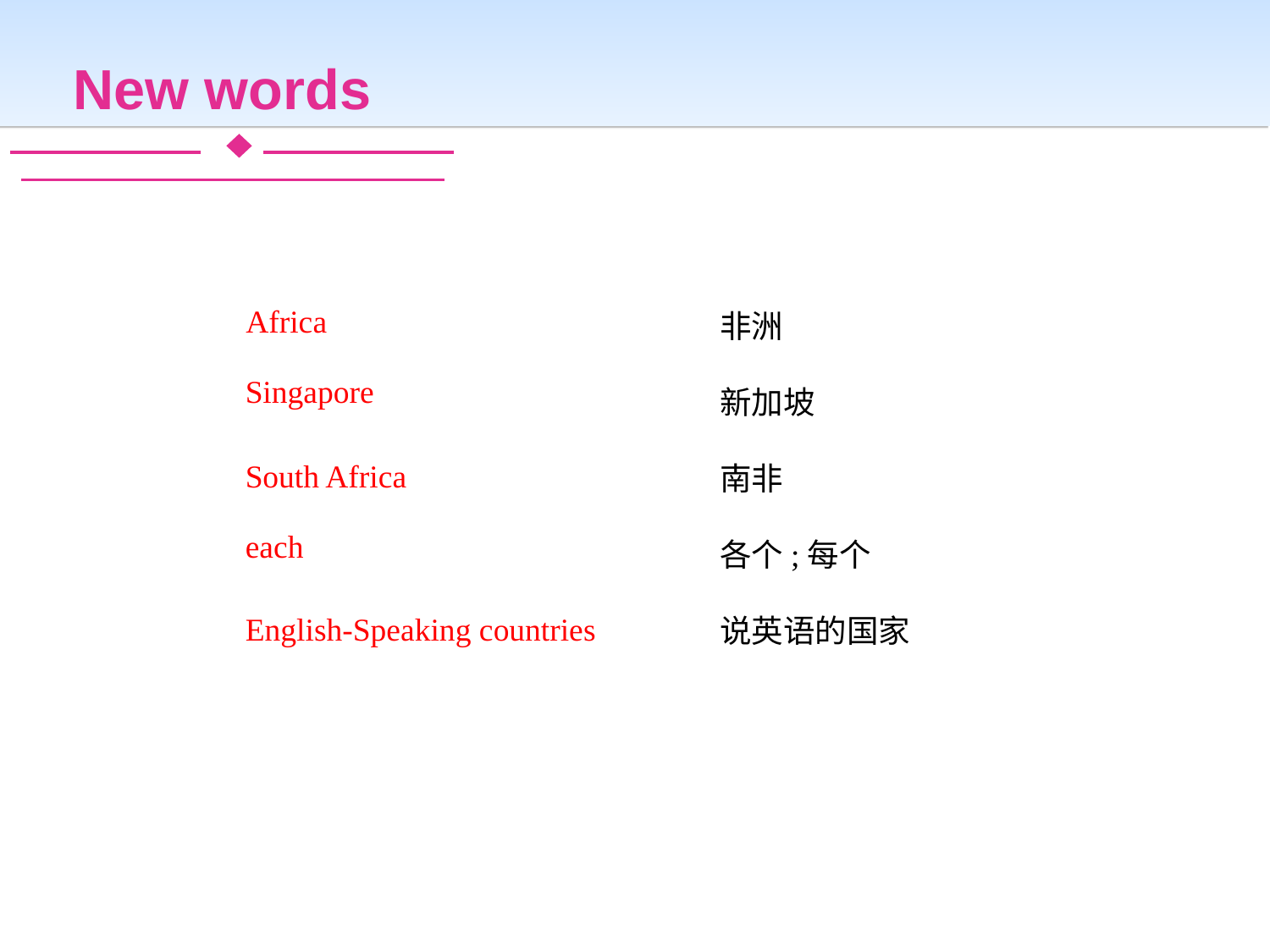

New words

非洲
新加坡
南非
各个;每个
说英语的国家
Africa
Singapore
South Africa
each
English-Speaking countries